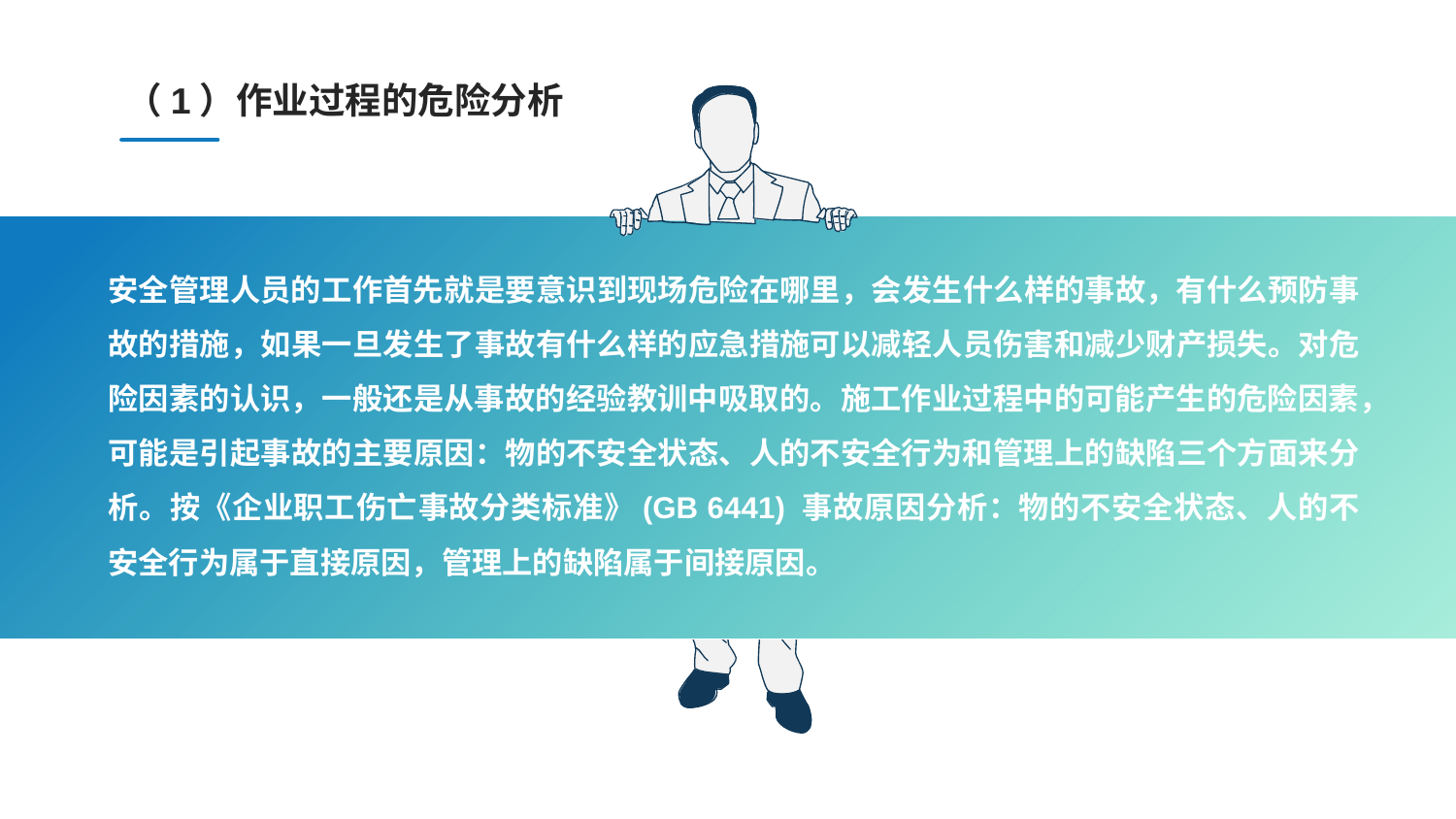

（1）作业过程的危险分析

安全管理人员的工作首先就是要意识到现场危险在哪里，会发生什么样的事故，有什么预防事故的措施，如果一旦发生了事故有什么样的应急措施可以减轻人员伤害和减少财产损失。对危险因素的认识，一般还是从事故的经验教训中吸取的。施工作业过程中的可能产生的危险因素，可能是引起事故的主要原因：物的不安全状态、人的不安全行为和管理上的缺陷三个方面来分析。按《企业职工伤亡事故分类标准》(GB 6441) 事故原因分析：物的不安全状态、人的不安全行为属于直接原因，管理上的缺陷属于间接原因。